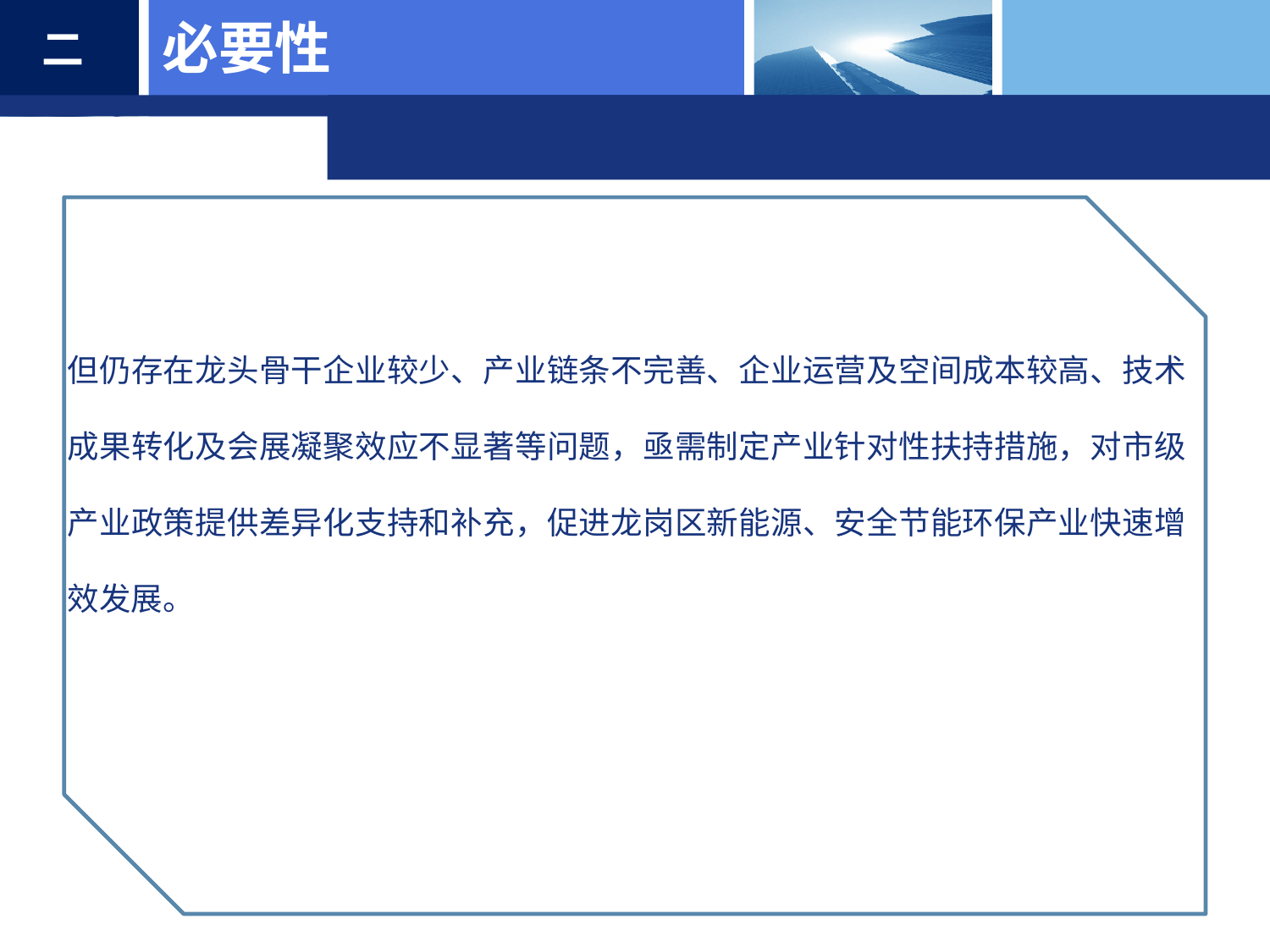

必要性
二

但仍存在龙头骨干企业较少、产业链条不完善、企业运营及空间成本较高、技术成果转化及会展凝聚效应不显著等问题，亟需制定产业针对性扶持措施，对市级产业政策提供差异化支持和补充，促进龙岗区新能源、安全节能环保产业快速增效发展。

5